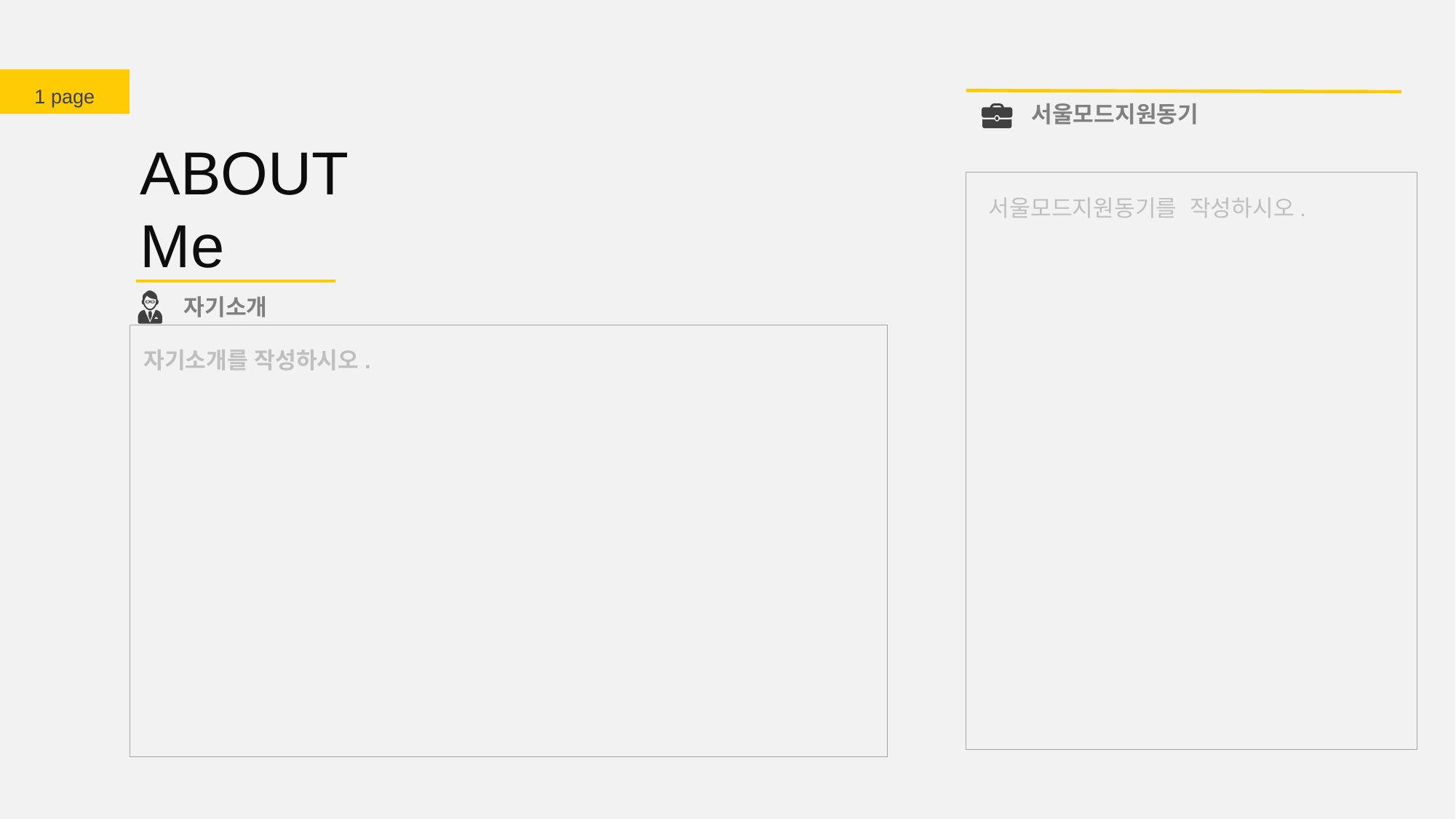

1 page

서울모드지원동기

ABOUT
Me
 서울모드지원동기를  작성하시오.

자기소개

 자기소개를 작성하시오.